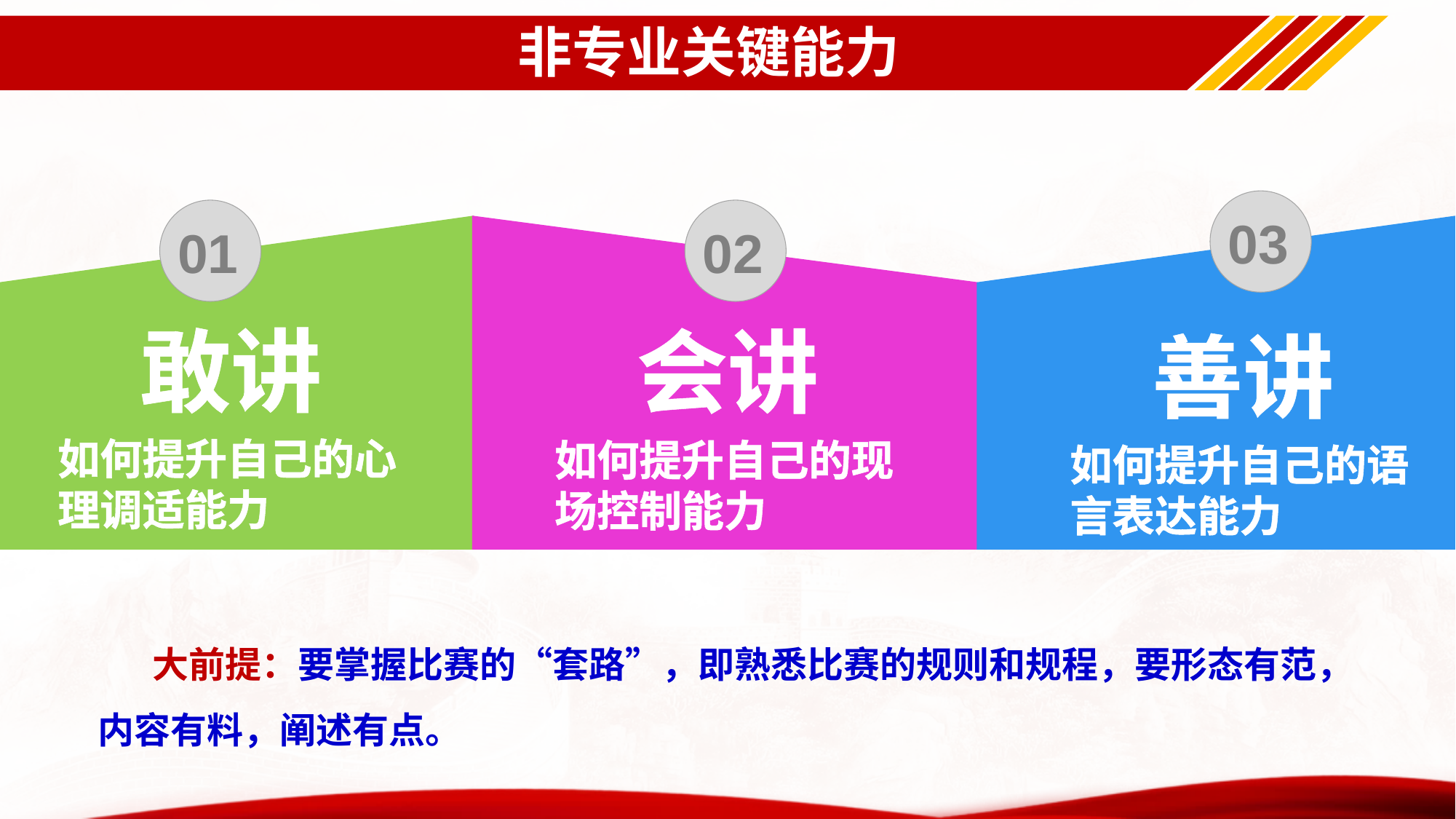

# 非专业关键能力

03
01
02

敢讲
如何提升自己的心理调适能力
会讲
如何提升自己的现场控制能力
善讲
如何提升自己的语言表达能力
大前提：要掌握比赛的“套路”，即熟悉比赛的规则和规程，要形态有范，内容有料，阐述有点。